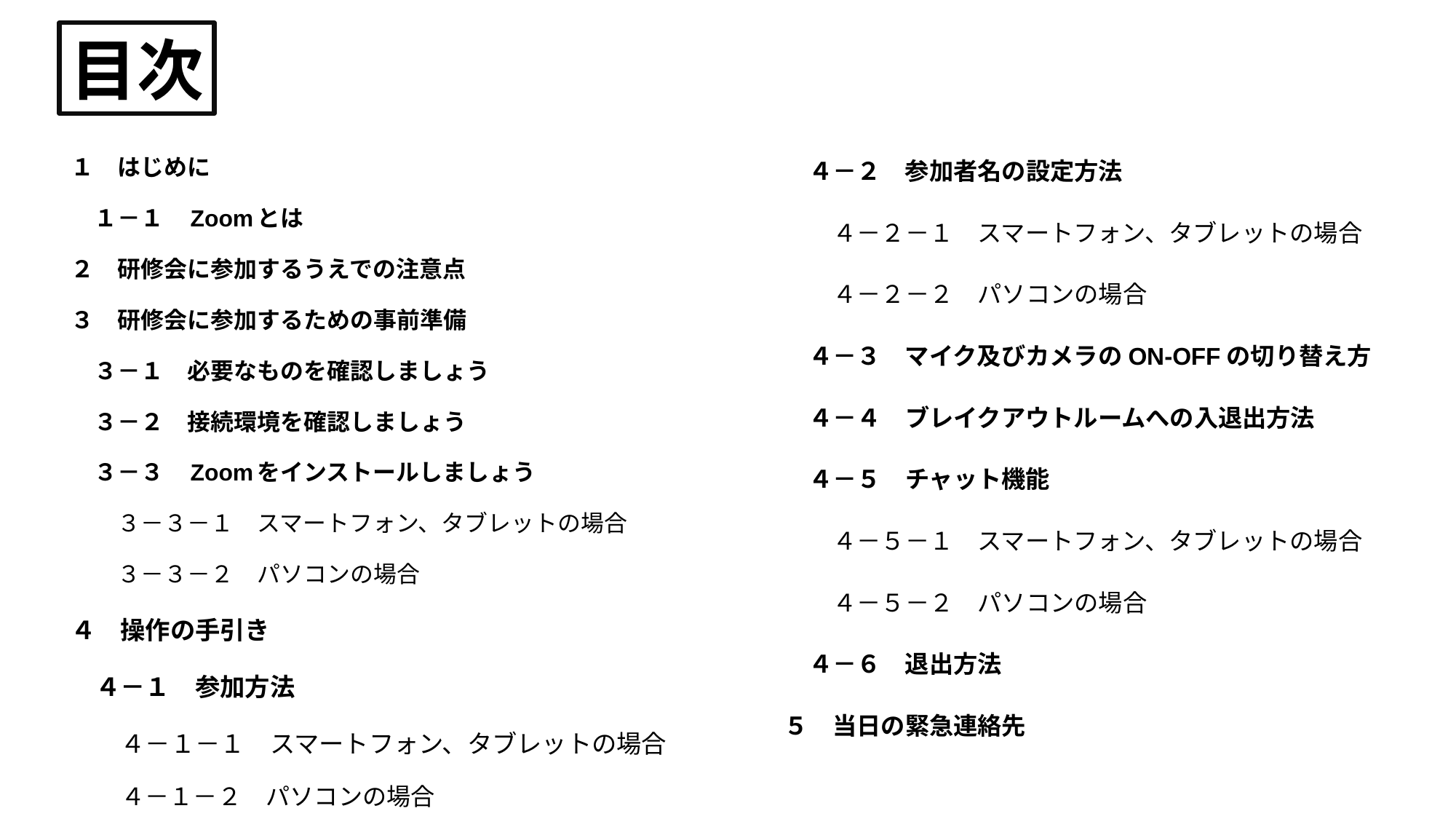

目次
１　はじめに
　１－１　Zoomとは
２　研修会に参加するうえでの注意点
３　研修会に参加するための事前準備
　３－１　必要なものを確認しましょう
　３－２　接続環境を確認しましょう
　３－３　Zoomをインストールしましょう
　　３－３－１　スマートフォン、タブレットの場合
　　３－３－２　パソコンの場合
４　操作の手引き
　４－１　参加方法
　　４－１－１　スマートフォン、タブレットの場合
　　　　４－１－２　パソコンの場合

　４－２　参加者名の設定方法
　　４－２－１　スマートフォン、タブレットの場合
　　４－２－２　パソコンの場合
　４－３　マイク及びカメラのON-OFFの切り替え方
　４－４　ブレイクアウトルームへの入退出方法
　４－５　チャット機能
　　４－５－１　スマートフォン、タブレットの場合
　　４－５－２　パソコンの場合
　４－６　退出方法
５　当日の緊急連絡先